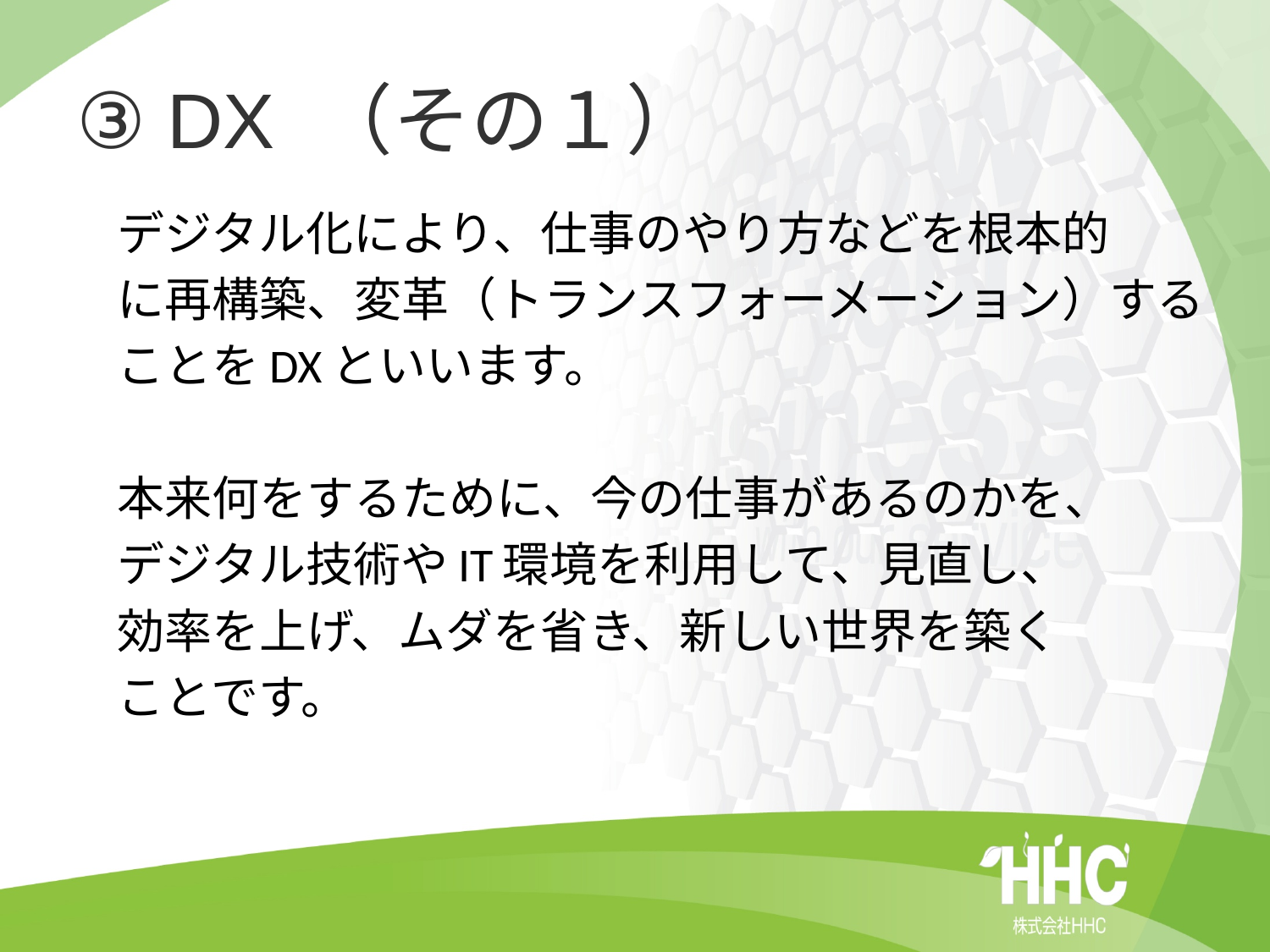

# ③ DX （その１）
デジタル化により、仕事のやり方などを根本的
に再構築、変革（トランスフォーメーション）する
ことをDXといいます。

本来何をするために、今の仕事があるのかを、
デジタル技術やIT環境を利用して、見直し、
効率を上げ、ムダを省き、新しい世界を築く
ことです。